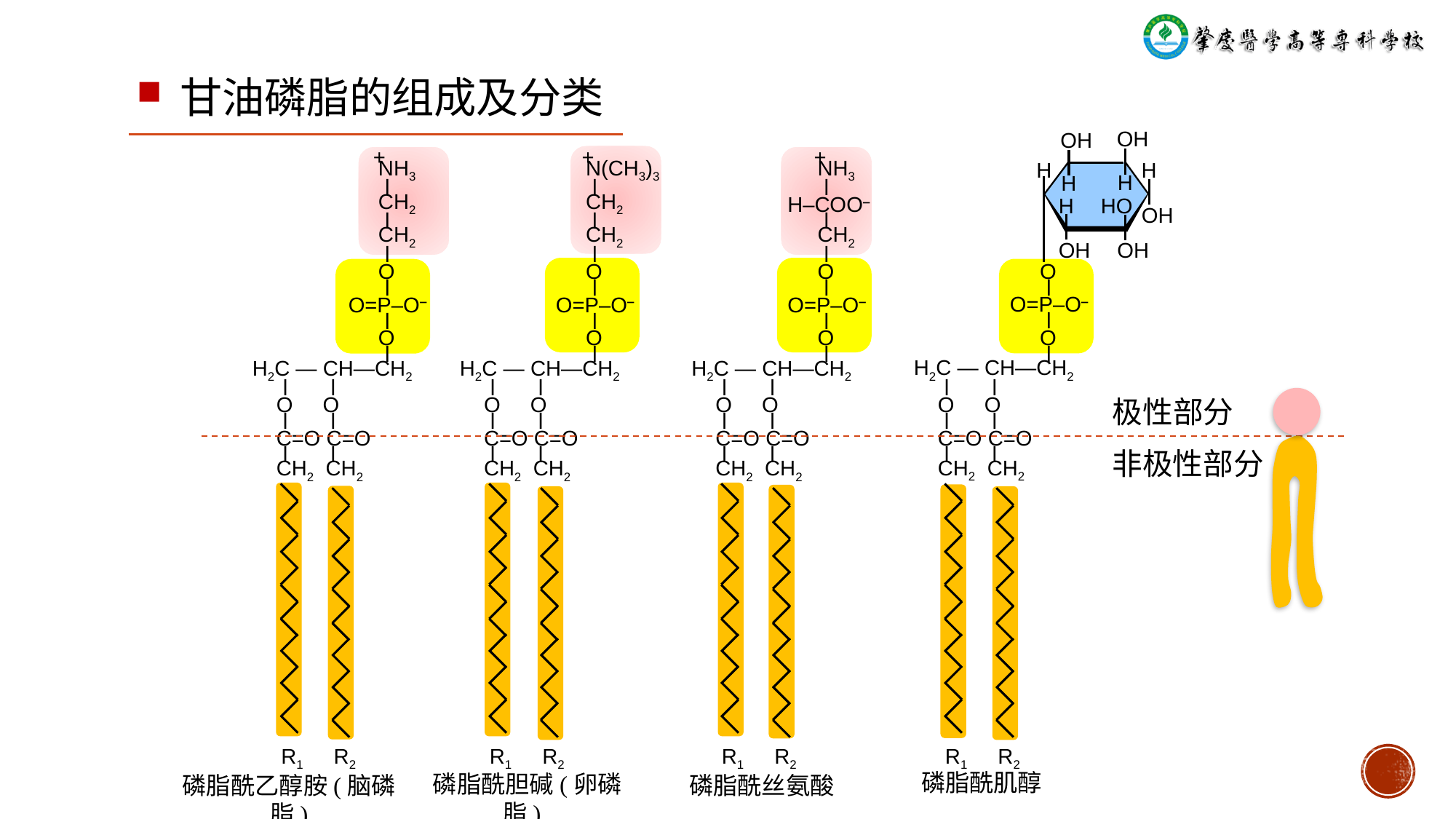

甘油磷脂的组成及分类
OH
OH
H
H

H
H

HO
H
OH

OH
OH
+
+
+

                     NH3
                      ⅼ
                     CH2
                      ⅼ
                     CH2
                      ⅼ
                     O
                      ⅼ
                O=P‒O‒
                      ⅼ
                     O
                      ⅼ
H2C — CH—CH2
     ⅼ       ⅼ
    O     O
     ⅼ       ⅼ
    C=O C=O
     ⅼ       ⅼ
    CH2  CH2
                     N(CH3)3
                      ⅼ
                     CH2
                      ⅼ
                     CH2
                      ⅼ
                     O
                      ⅼ
                O=P‒O‒
                      ⅼ
                     O
                      ⅼ
H2C — CH—CH2
     ⅼ       ⅼ
    O     O
     ⅼ       ⅼ
    C=O C=O
     ⅼ       ⅼ
    CH2  CH2
                     NH3
                      ⅼ
                H‒COO‒
                      ⅼ
                     CH2
                      ⅼ
                     O
                      ⅼ
                O=P‒O‒
                      ⅼ
                     O
                      ⅼ
H2C — CH—CH2
     ⅼ       ⅼ
    O     O
     ⅼ       ⅼ
    C=O C=O
     ⅼ       ⅼ
    CH2  CH2

                     O
                      ⅼ
                O=P‒O‒
                      ⅼ
                     O
                      ⅼ
H2C — CH—CH2
     ⅼ       ⅼ
    O     O
     ⅼ       ⅼ
    C=O C=O
     ⅼ       ⅼ
    CH2  CH2
极性部分

非极性部分

R2
R2
R2
R2
R1
R1
R1
R1
磷脂酰肌醇
 磷脂酰胆碱(卵磷脂)
磷脂酰乙醇胺(脑磷脂)
磷脂酰丝氨酸